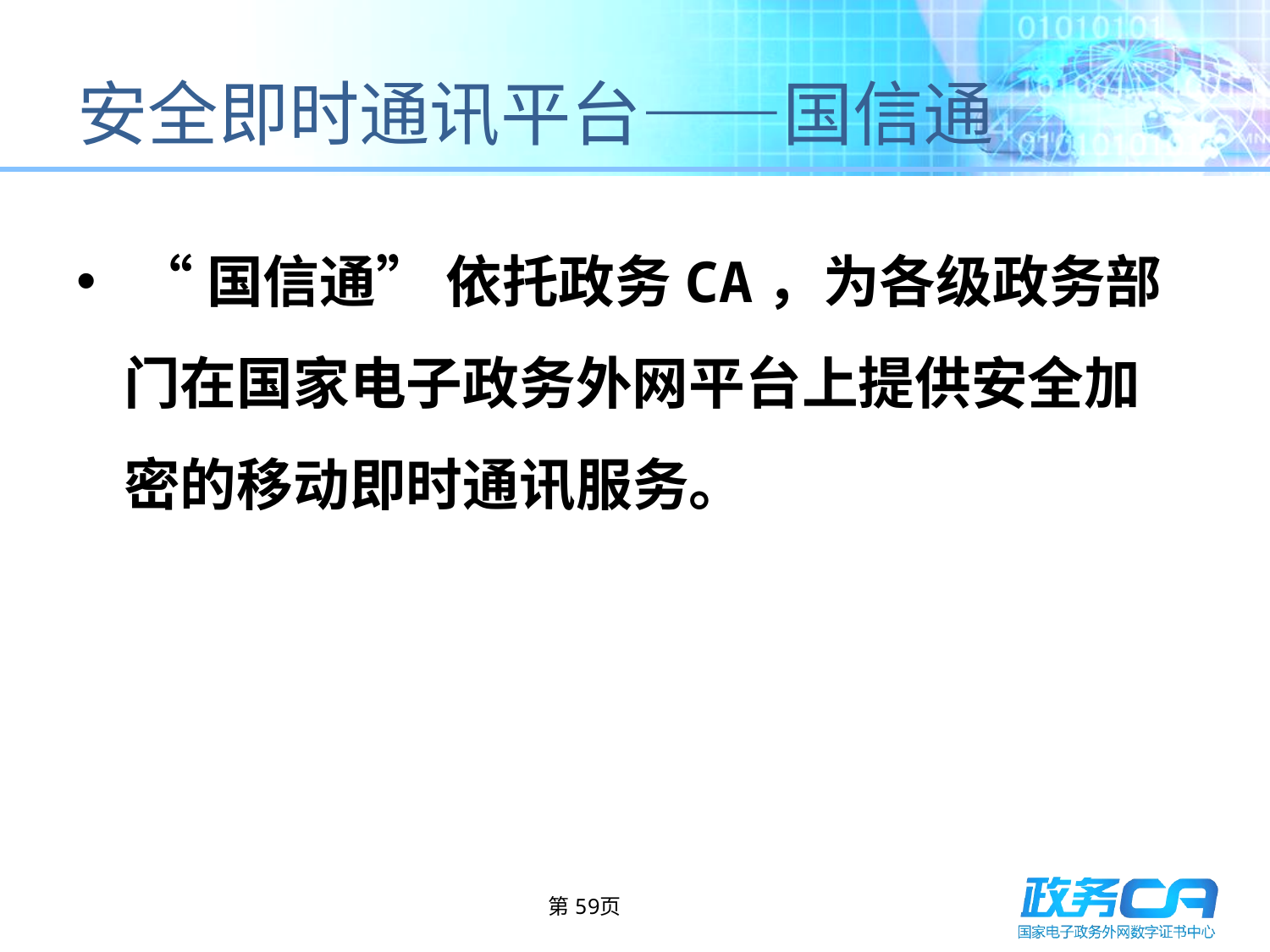

# 安全即时通讯平台——国信通
 “国信通” 依托政务CA，为各级政务部门在国家电子政务外网平台上提供安全加密的移动即时通讯服务。
第59页